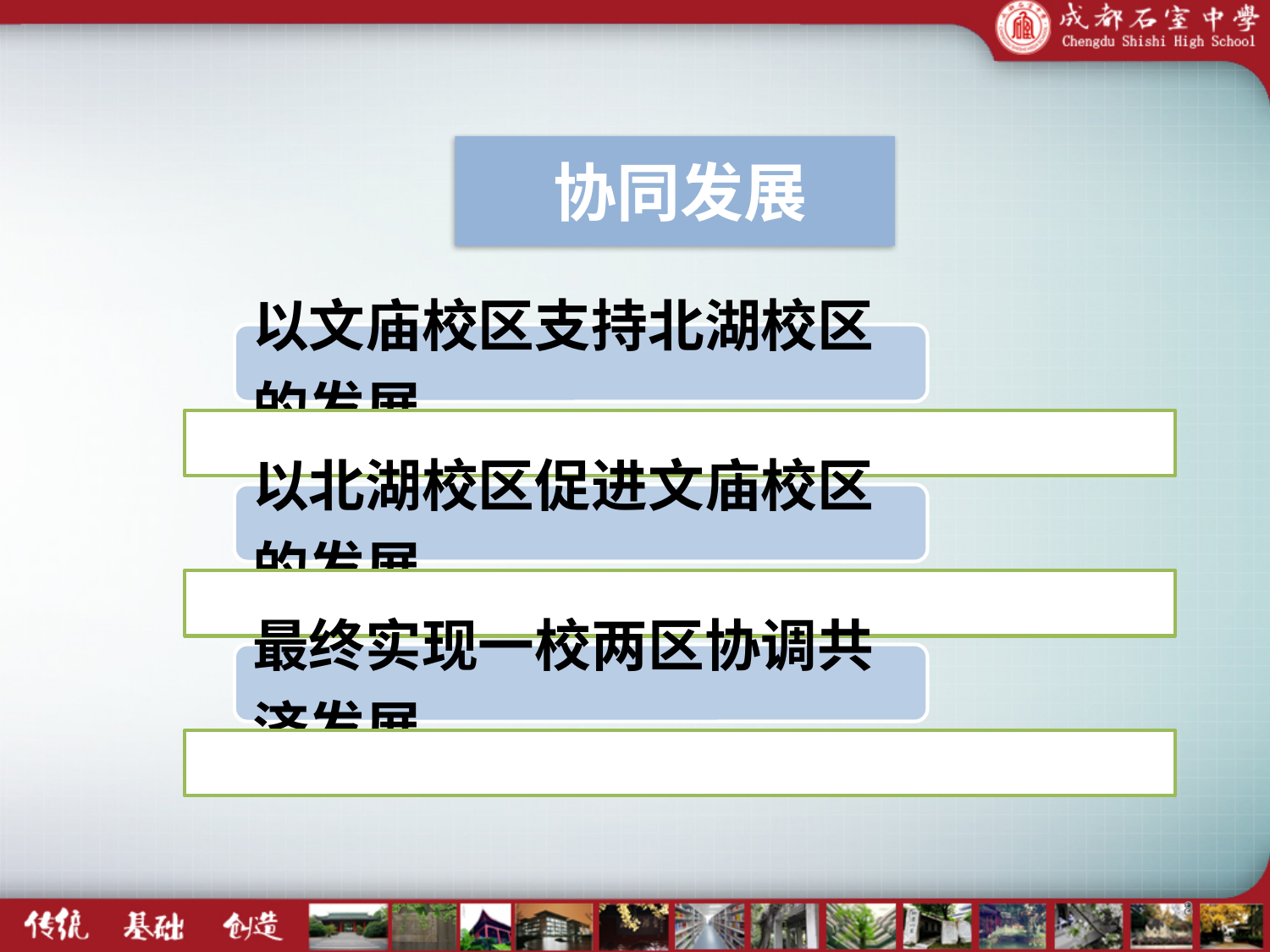

协同发展
以文庙校区支持北湖校区的发展
以北湖校区促进文庙校区的发展
最终实现一校两区协调共济发展
8